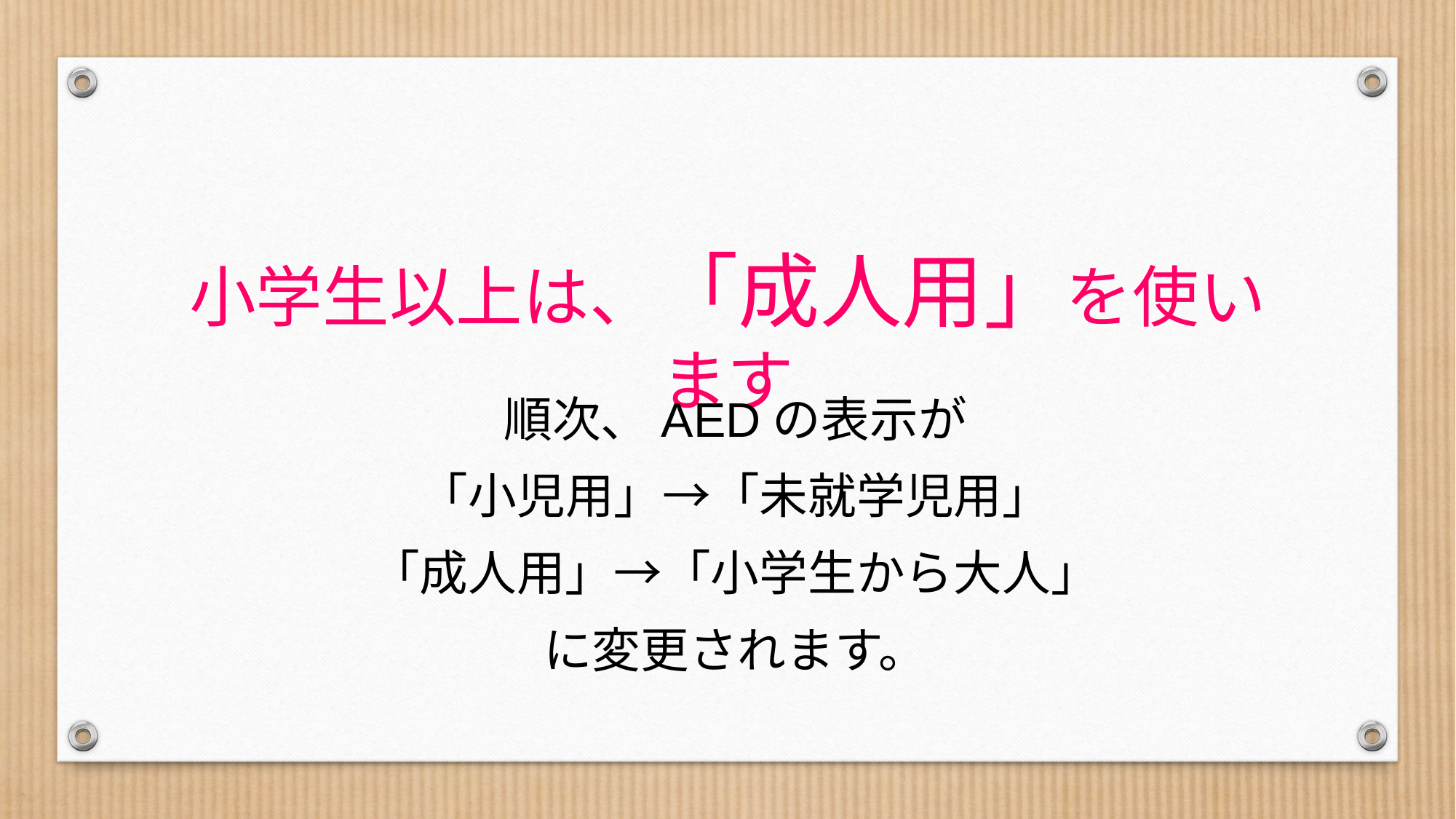

小学生以上は、「成人用」を使います
順次、AEDの表示が
「小児用」→「未就学児用」
「成人用」→「小学生から大人」
に変更されます。